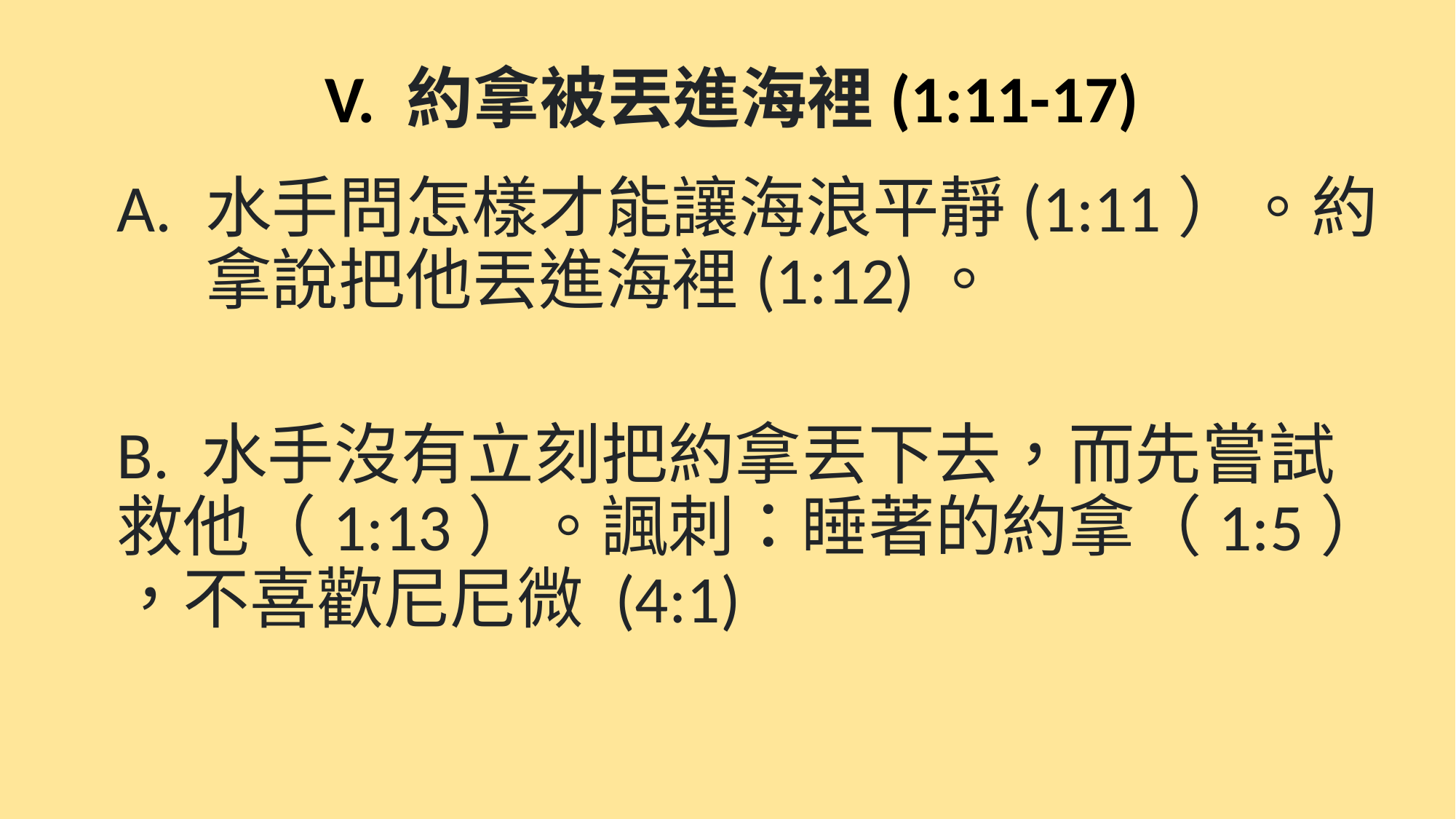

# V. 約拿被丟進海裡(1:11-17)
水手問怎樣才能讓海浪平靜(1:11）。約拿說把他丟進海裡(1:12)。

B. 水手沒有立刻把約拿丟下去，而先嘗試救他（1:13）。諷刺：睡著的約拿（1:5） ，不喜歡尼尼微 (4:1)